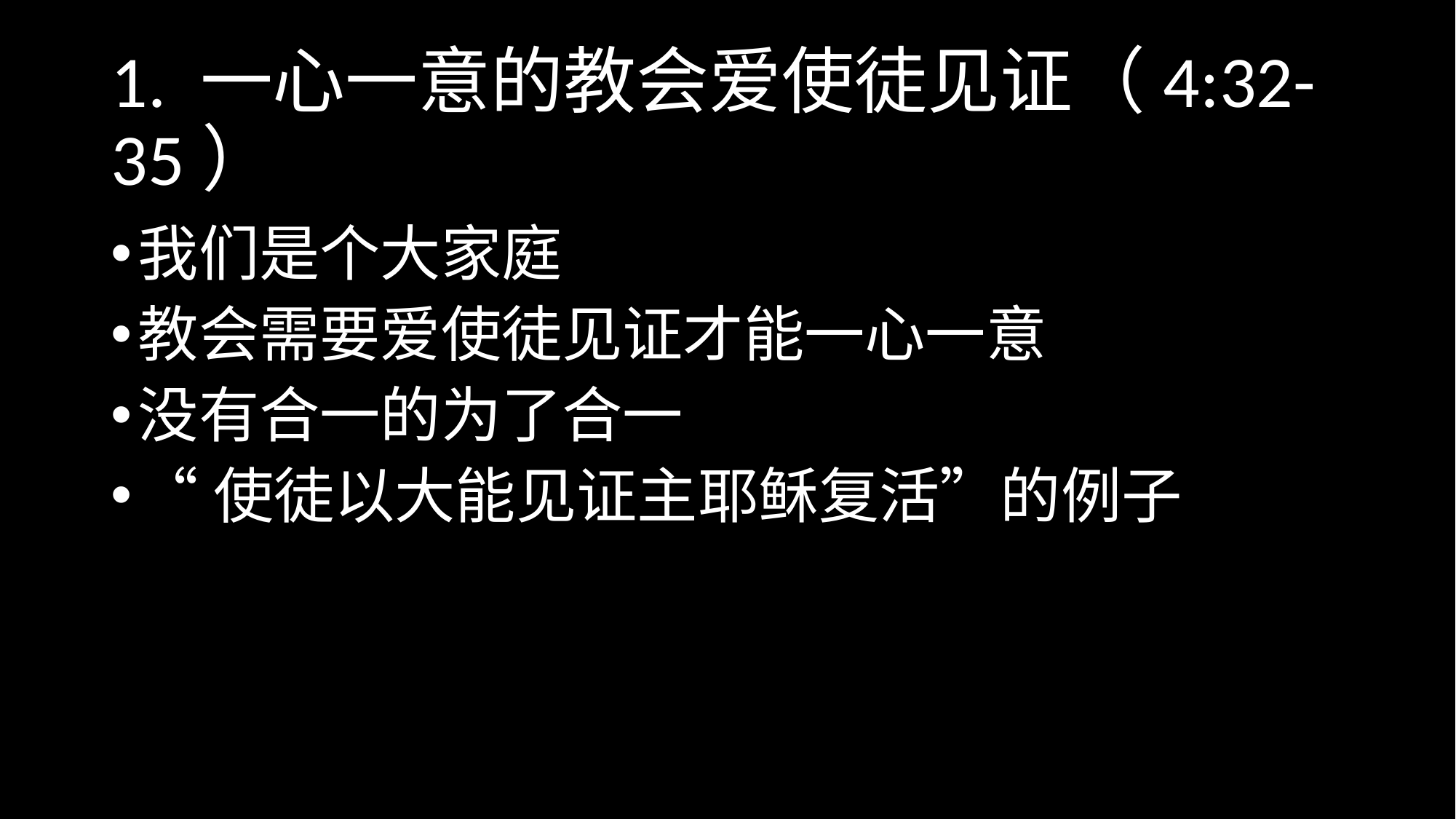

# 1. 一心一意的教会爱使徒见证（4:32-35）
我们是个大家庭
教会需要爱使徒见证才能一心一意
没有合一的为了合一
“使徒以大能见证主耶稣复活”的例子